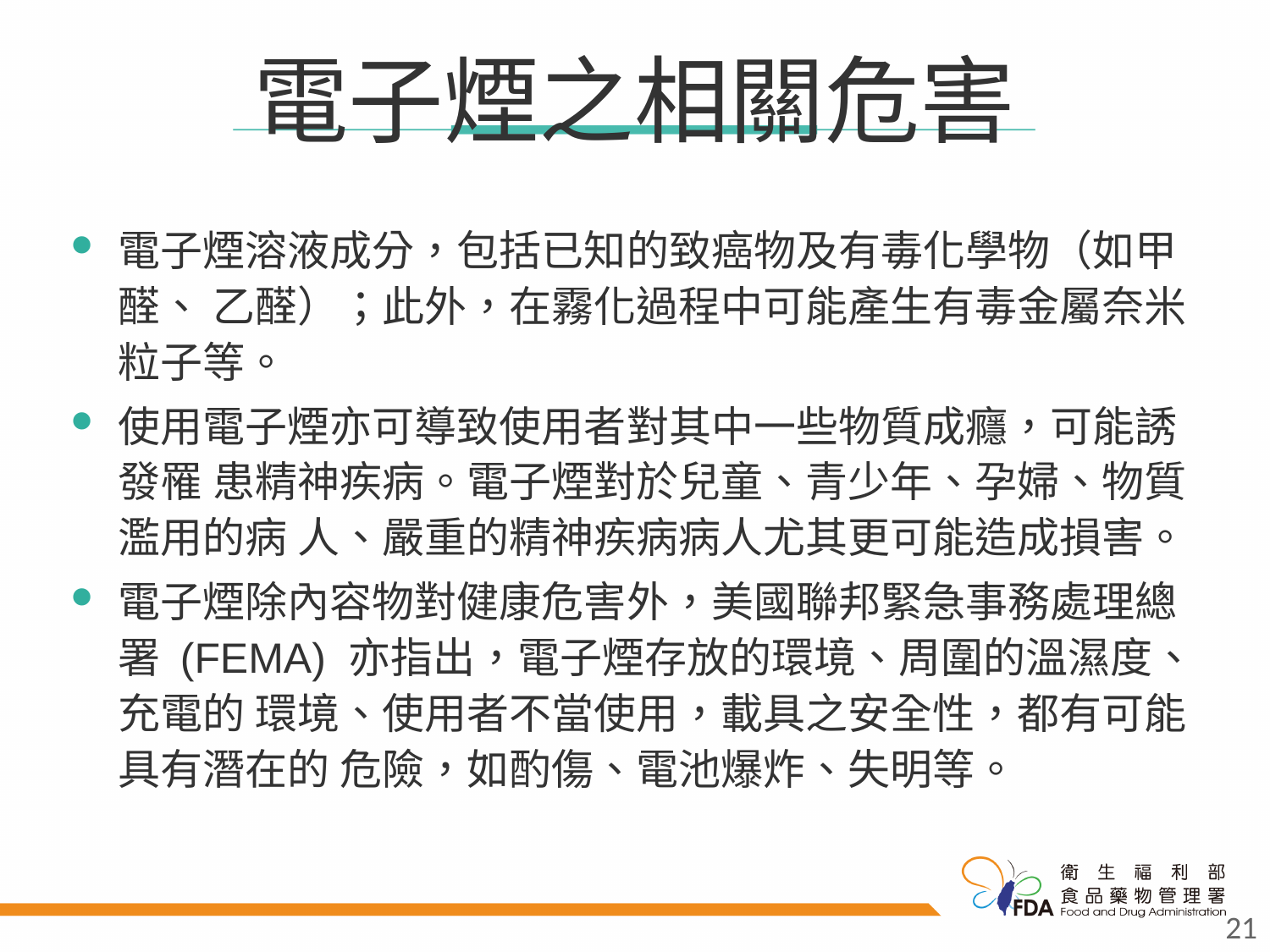

# 電子煙之相關危害

電子煙溶液成分，包括已知的致癌物及有毒化學物（如甲醛、 乙醛）；此外，在霧化過程中可能產生有毒金屬奈米粒子等。
使用電子煙亦可導致使用者對其中一些物質成癮，可能誘發罹 患精神疾病。電子煙對於兒童、青少年、孕婦、物質濫用的病 人、嚴重的精神疾病病人尤其更可能造成損害。
電子煙除內容物對健康危害外，美國聯邦緊急事務處理總署 (FEMA) 亦指出，電子煙存放的環境、周圍的溫濕度、充電的 環境、使用者不當使用，載具之安全性，都有可能具有潛在的 危險，如酌傷、電池爆炸、失明等。